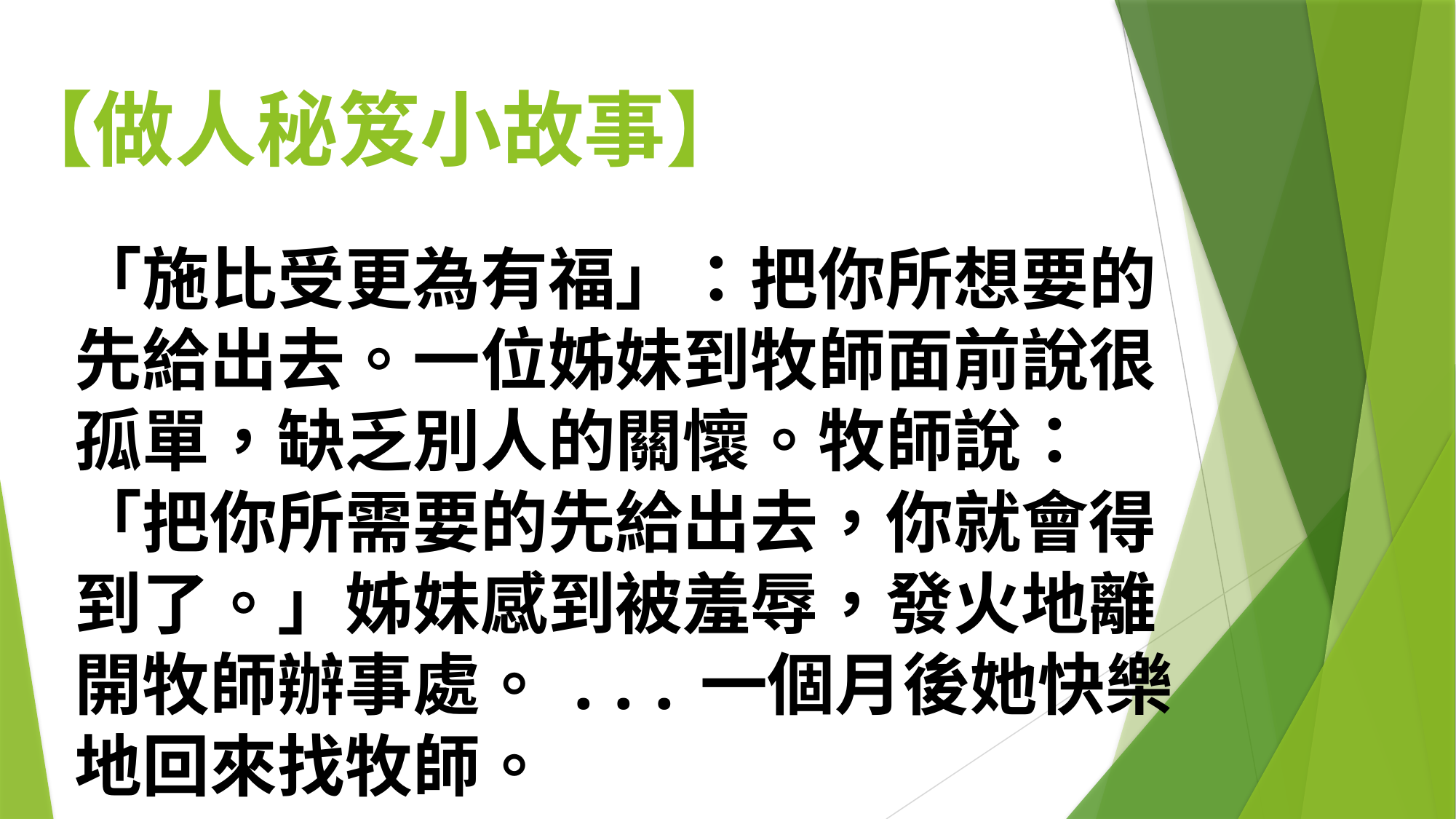

# 【做人秘笈小故事】
「施比受更為有福」：把你所想要的先給出去。一位姊妹到牧師面前說很孤單，缺乏別人的關懷。牧師說：「把你所需要的先給出去，你就會得到了。」姊妹感到被羞辱，發火地離開牧師辦事處。...一個月後她快樂地回來找牧師。